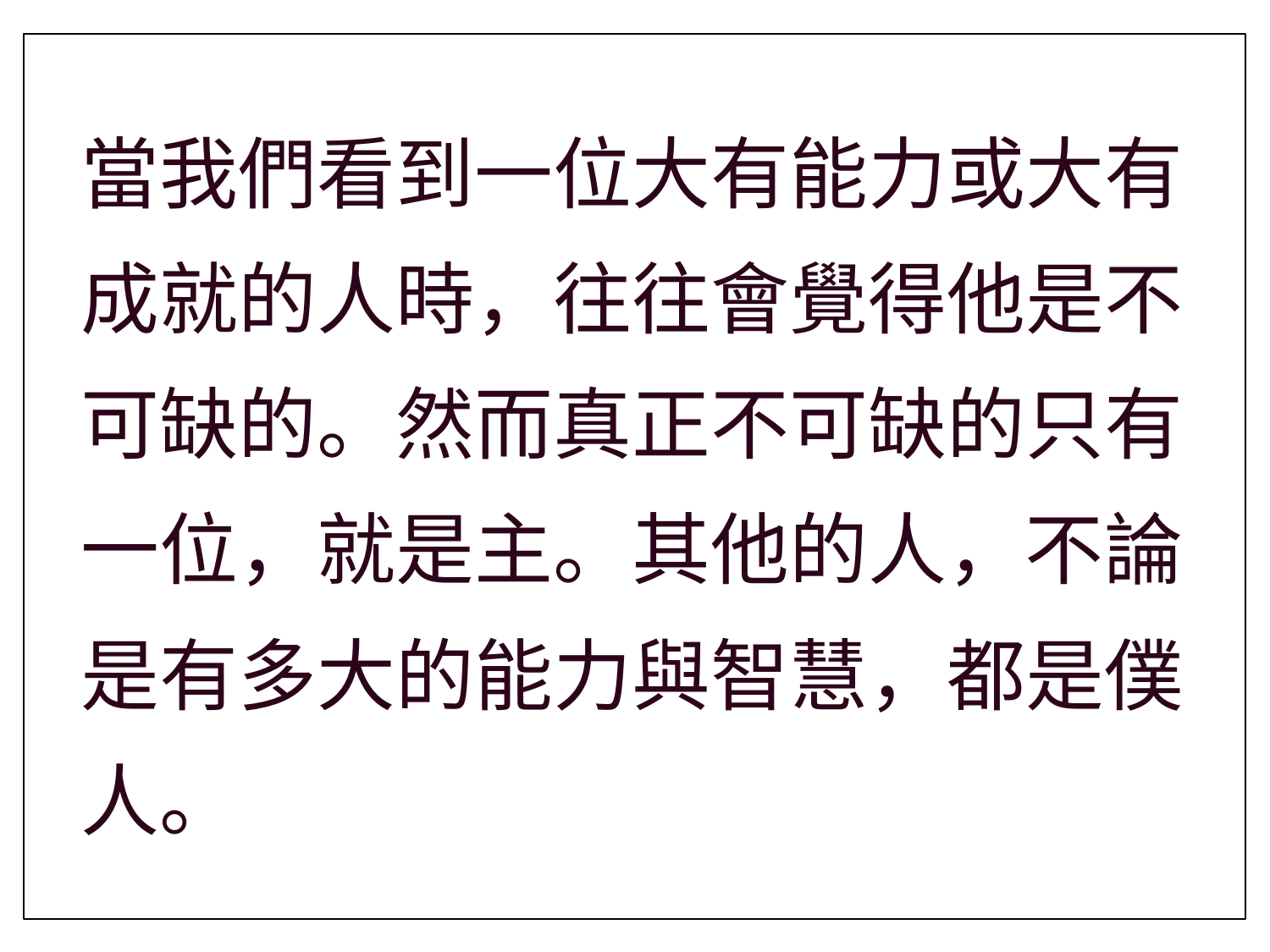

當我們看到一位大有能力或大有成就的人時，往往會覺得他是不可缺的。然而真正不可缺的只有一位，就是主。其他的人，不論是有多大的能力與智慧，都是僕人。